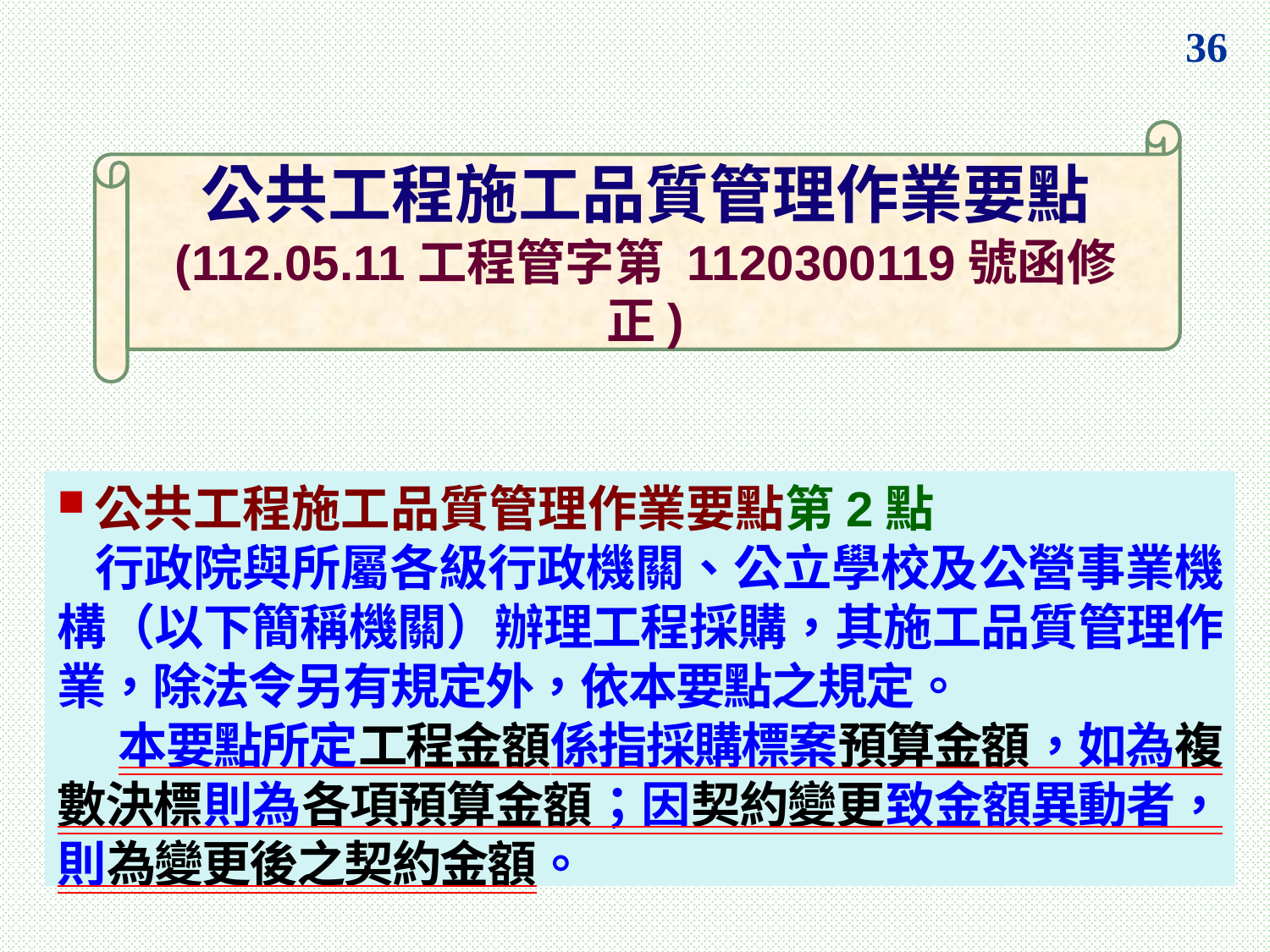

36
公共工程施工品質管理作業要點
(112.05.11工程管字第 1120300119號函修正)
公共工程施工品質管理作業要點第2點
行政院與所屬各級行政機關、公立學校及公營事業機構（以下簡稱機關）辦理工程採購，其施工品質管理作業，除法令另有規定外，依本要點之規定。
 本要點所定工程金額係指採購標案預算金額，如為複數決標則為各項預算金額；因契約變更致金額異動者，則為變更後之契約金額。